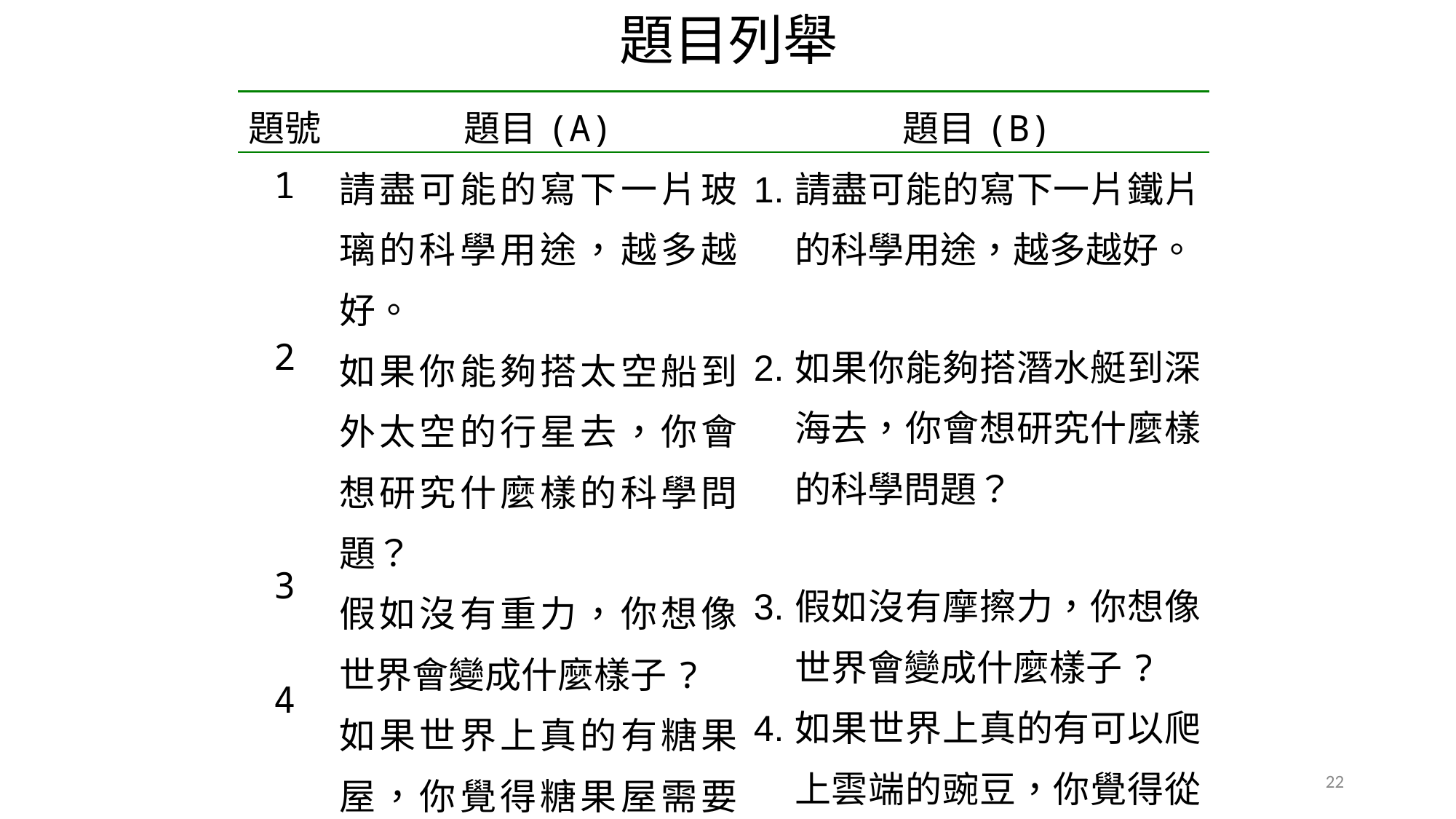

題目列舉
| 題號 | 題目(A) | 題目(B) |
| --- | --- | --- |
| 1 2 3 4 | 請盡可能的寫下一片玻璃的科學用途，越多越好。 如果你能夠搭太空船到外太空的行星去，你會想研究什麼樣的科學問題？ 假如沒有重力，你想像世界會變成什麼樣子? 如果世界上真的有糖果屋，你覺得糖果屋需要注意什麼? | 請盡可能的寫下一片鐵片的科學用途，越多越好。 如果你能夠搭潛水艇到深海去，你會想研究什麼樣的科學問題？ 假如沒有摩擦力，你想像世界會變成什麼樣子? 如果世界上真的有可以爬上雲端的豌豆，你覺得從豌豆爬上雲端需要注意什麼? |
22